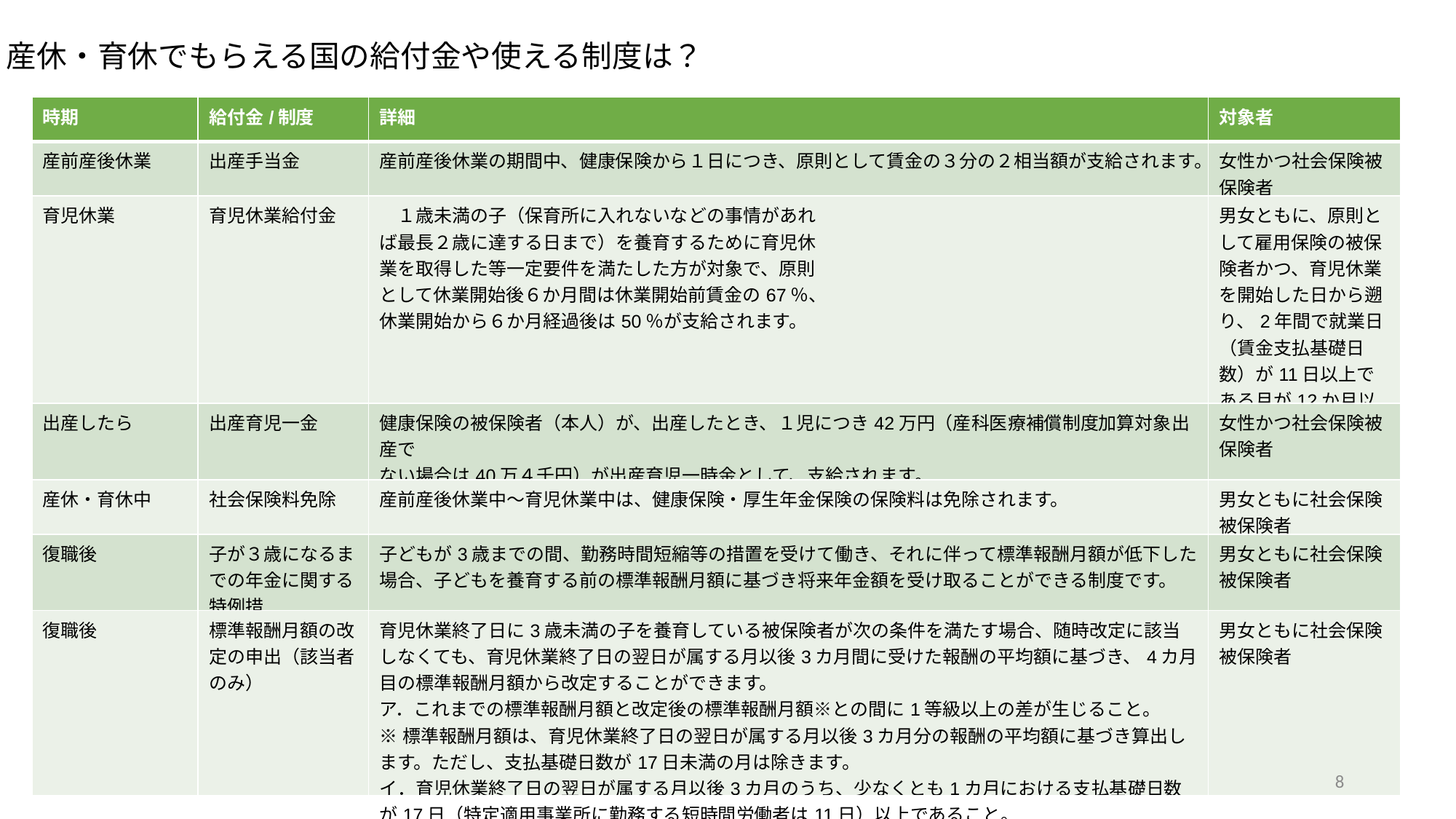

産休・育休でもらえる国の給付金や使える制度は？
| 時期 | 給付金/制度 | 詳細 | 対象者 |
| --- | --- | --- | --- |
| 産前産後休業 | 出産手当金 | 産前産後休業の期間中、健康保険から１日につき、原則として賃金の３分の２相当額が支給されます。 | 女性かつ社会保険被保険者 |
| 育児休業 | 育児休業給付金 | １歳未満の子（保育所に入れないなどの事情があれ ば最長２歳に達する日まで）を養育するために育児休 業を取得した等一定要件を満たした方が対象で、原則 として休業開始後６か月間は休業開始前賃金の67％、 休業開始から６か月経過後は50％が支給されます。 | 男女ともに、原則として雇用保険の被保険者かつ、育児休業を開始した日から遡り、2年間で就業日（賃金支払基礎日数）が11日以上である月が12か月以上ある方が対象 |
| 出産したら | 出産育児一金 | 健康保険の被保険者（本人）が、出産したとき、１児につき42万円（産科医療補償制度加算対象出産で ない場合は40万４千円）が出産育児一時金として、支給されます。 | 女性かつ社会保険被保険者 |
| 産休・育休中 | 社会保険料免除 | 産前産後休業中～育児休業中は、健康保険・厚生年金保険の保険料は免除されます。 | 男女ともに社会保険被保険者 |
| 復職後 | 子が３歳になるまでの年金に関する特例措 | 子どもが3歳までの間、勤務時間短縮等の措置を受けて働き、それに伴って標準報酬月額が低下した場合、子どもを養育する前の標準報酬月額に基づき将来年金額を受け取ることができる制度です。 | 男女ともに社会保険被保険者 |
| 復職後 | 標準報酬月額の改定の申出（該当者のみ） | 育児休業終了日に3歳未満の子を養育している被保険者が次の条件を満たす場合、随時改定に該当しなくても、育児休業終了日の翌日が属する月以後3カ月間に受けた報酬の平均額に基づき、4カ月目の標準報酬月額から改定することができます。 ア．これまでの標準報酬月額と改定後の標準報酬月額※との間に1等級以上の差が生じること。 ※標準報酬月額は、育児休業終了日の翌日が属する月以後3カ月分の報酬の平均額に基づき算出します。ただし、支払基礎日数が17日未満の月は除きます。 イ．育児休業終了日の翌日が属する月以後3カ月のうち、少なくとも1カ月における支払基礎日数が17日（特定適用事業所に勤務する短時間労働者は11日）以上であること。 | 男女ともに社会保険被保険者 |
8